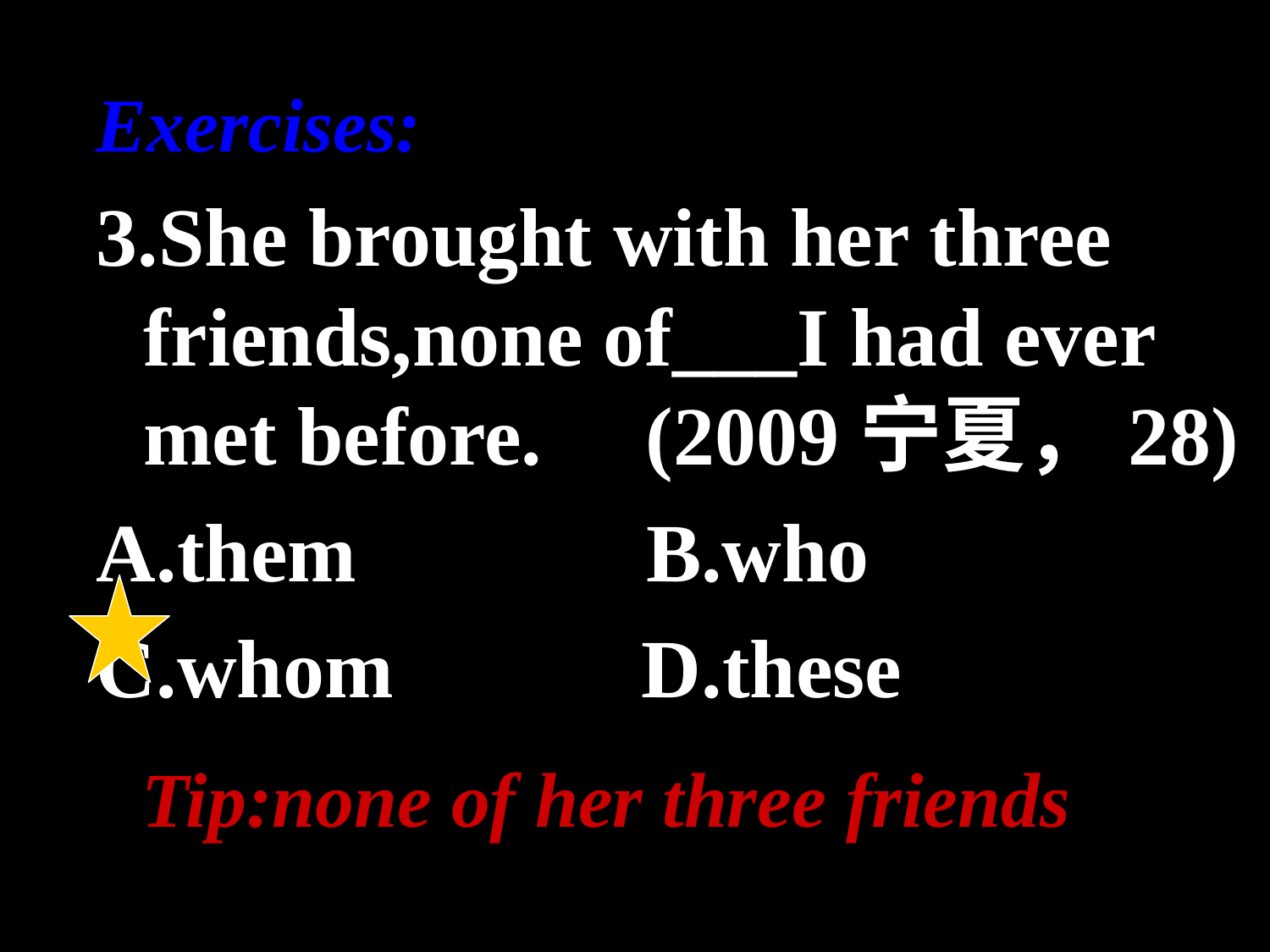

Exercises:
3.She brought with her three friends,none of___I had ever met before.     (2009宁夏，28)
A.them              B.who
C.whom            D.these

Tip:none of her three friends